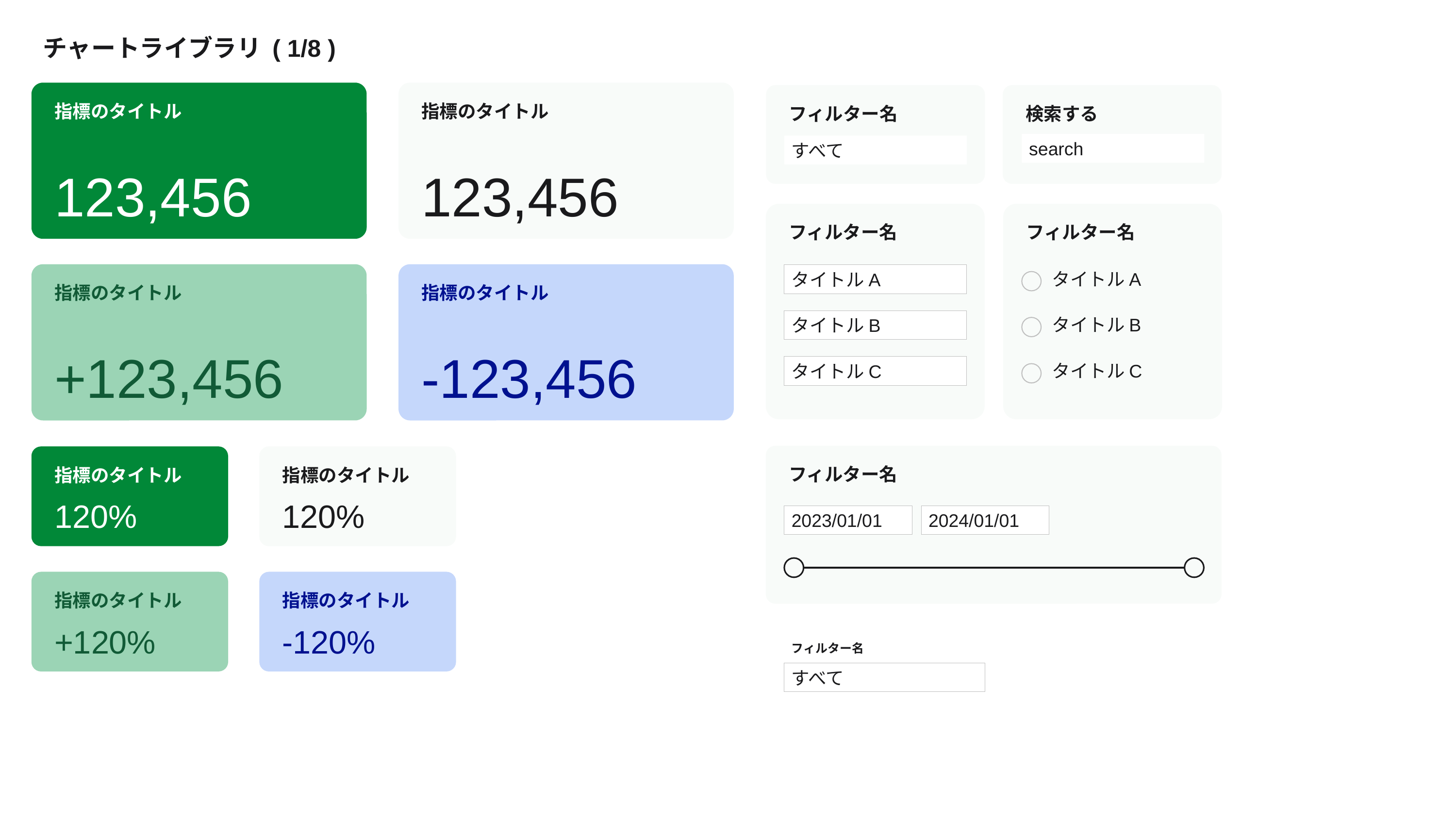

チャートライブラリ ( 1/8 )
指標のタイトル

指標のタイトル

フィルター名

検索する

search
すべて
123,456
123,456

フィルター名
フィルター名

タイトルA
指標のタイトル

指標のタイトル

タイトルA

タイトルB
タイトルB

+123,456
-123,456
タイトルC
タイトルC

フィルター名
指標のタイトル

指標のタイトル

120%
120%
2024/01/01
2023/01/01

指標のタイトル

指標のタイトル

+120%
-120%
フィルター名
すべて